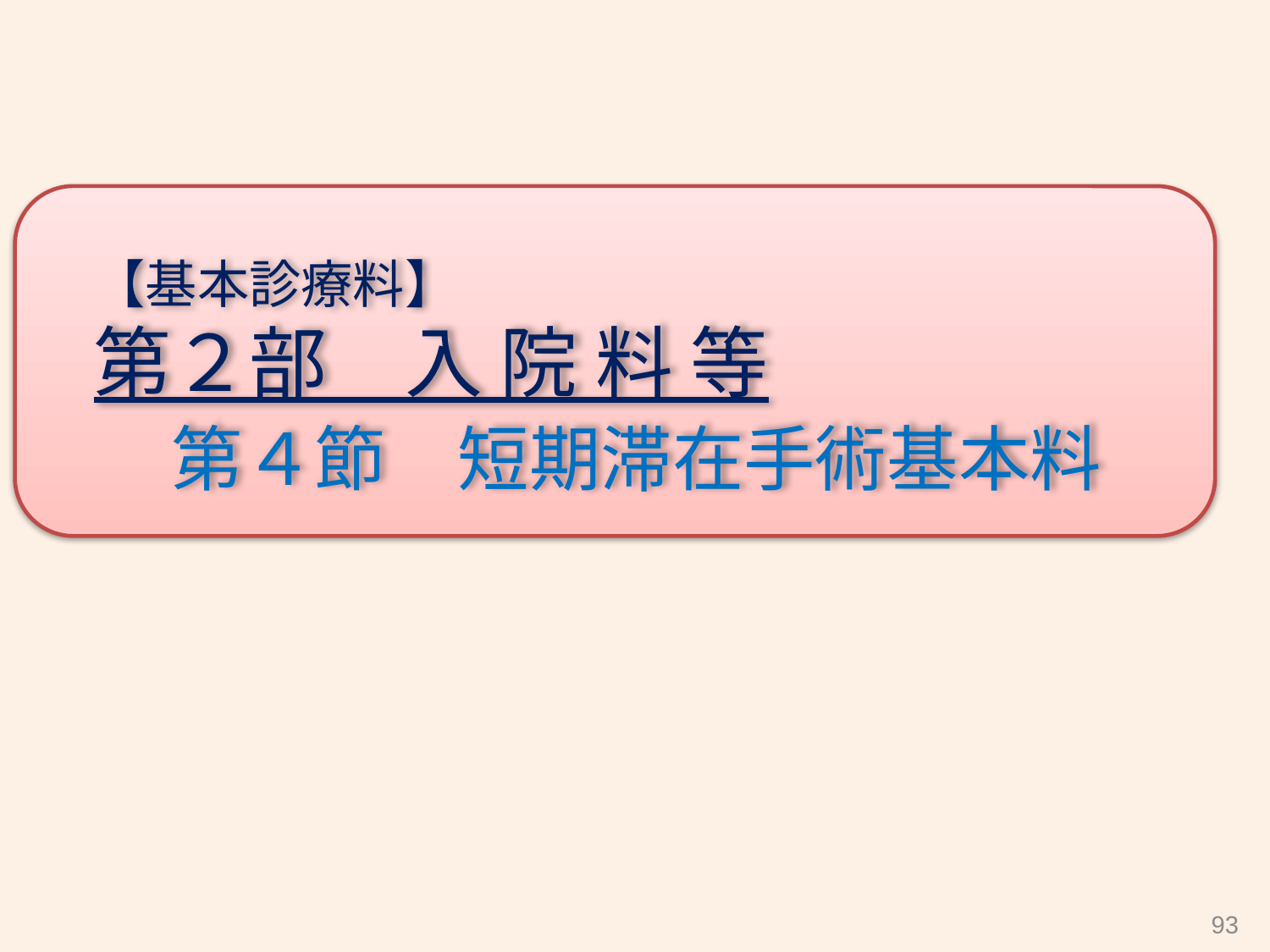

【基本診療料】
第２部　入 院 料 等
　第４節　短期滞在手術基本料
93